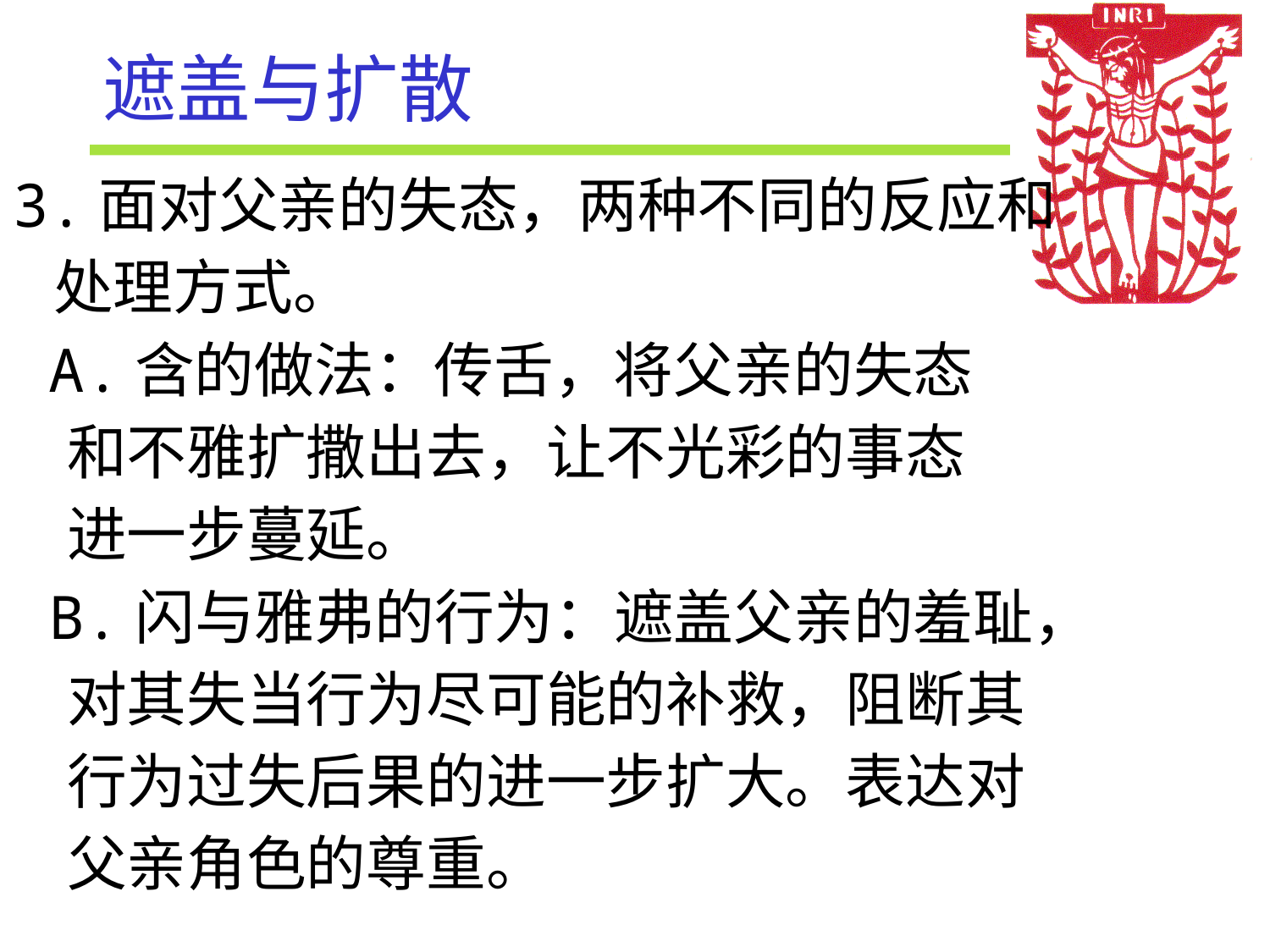

# 遮盖与扩散
3.面对父亲的失态，两种不同的反应和
  处理方式。
 A.含的做法：传舌，将父亲的失态
   和不雅扩撒出去，让不光彩的事态
   进一步蔓延。
 B.闪与雅弗的行为：遮盖父亲的羞耻，
   对其失当行为尽可能的补救，阻断其
   行为过失后果的进一步扩大。表达对
   父亲角色的尊重。